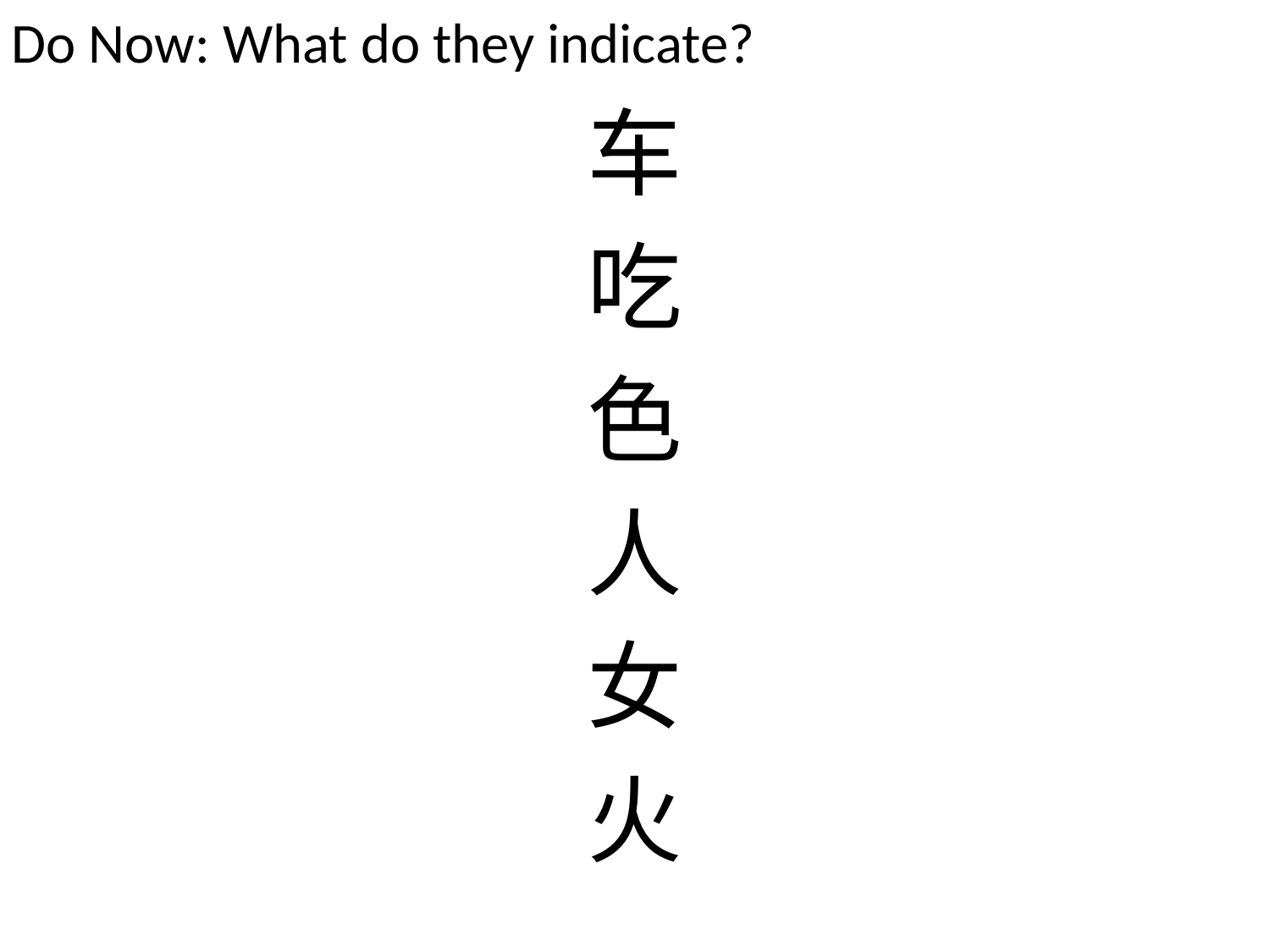

Do Now: What do they indicate?
车
吃
色
人
女
火